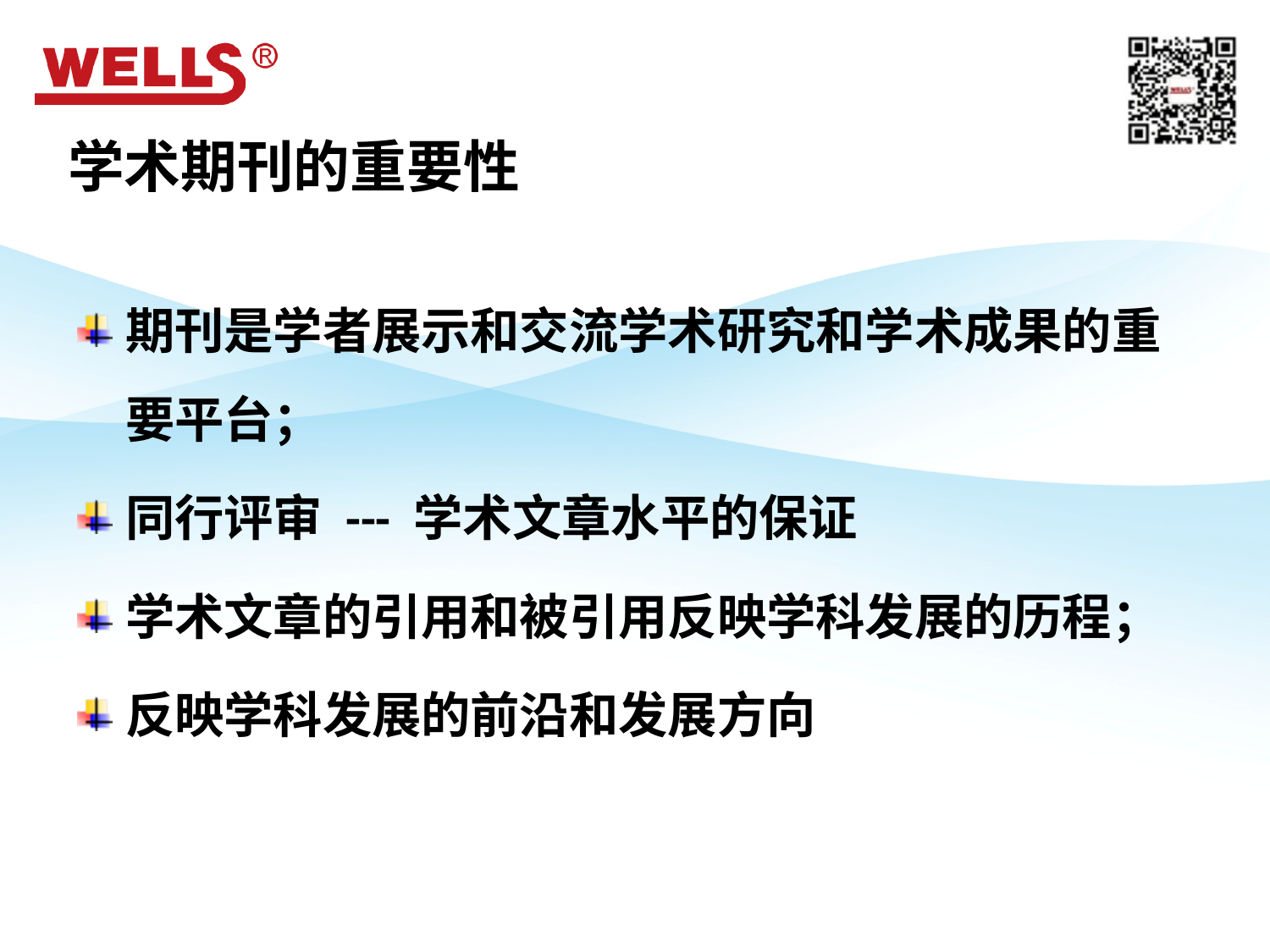

# 学术期刊的重要性

期刊是学者展示和交流学术研究和学术成果的重要平台；
同行评审 --- 学术文章水平的保证
学术文章的引用和被引用反映学科发展的历程；
反映学科发展的前沿和发展方向